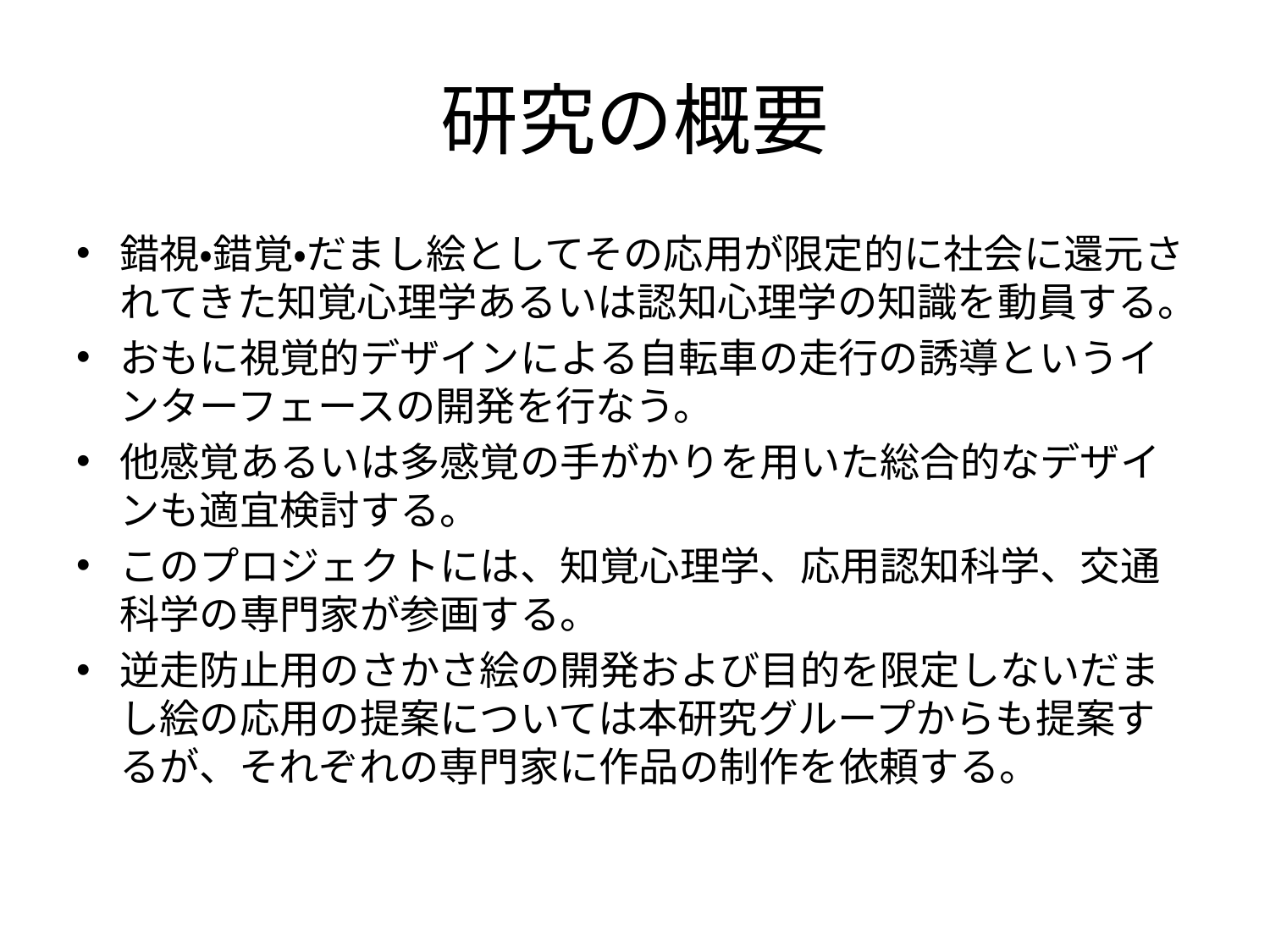

# 研究の概要
錯視・錯覚・だまし絵としてその応用が限定的に社会に還元されてきた知覚心理学あるいは認知心理学の知識を動員する。
おもに視覚的デザインによる自転車の走行の誘導というインターフェースの開発を行なう。
他感覚あるいは多感覚の手がかりを用いた総合的なデザインも適宜検討する。
このプロジェクトには、知覚心理学、応用認知科学、交通科学の専門家が参画する。
逆走防止用のさかさ絵の開発および目的を限定しないだまし絵の応用の提案については本研究グループからも提案するが、それぞれの専門家に作品の制作を依頼する。